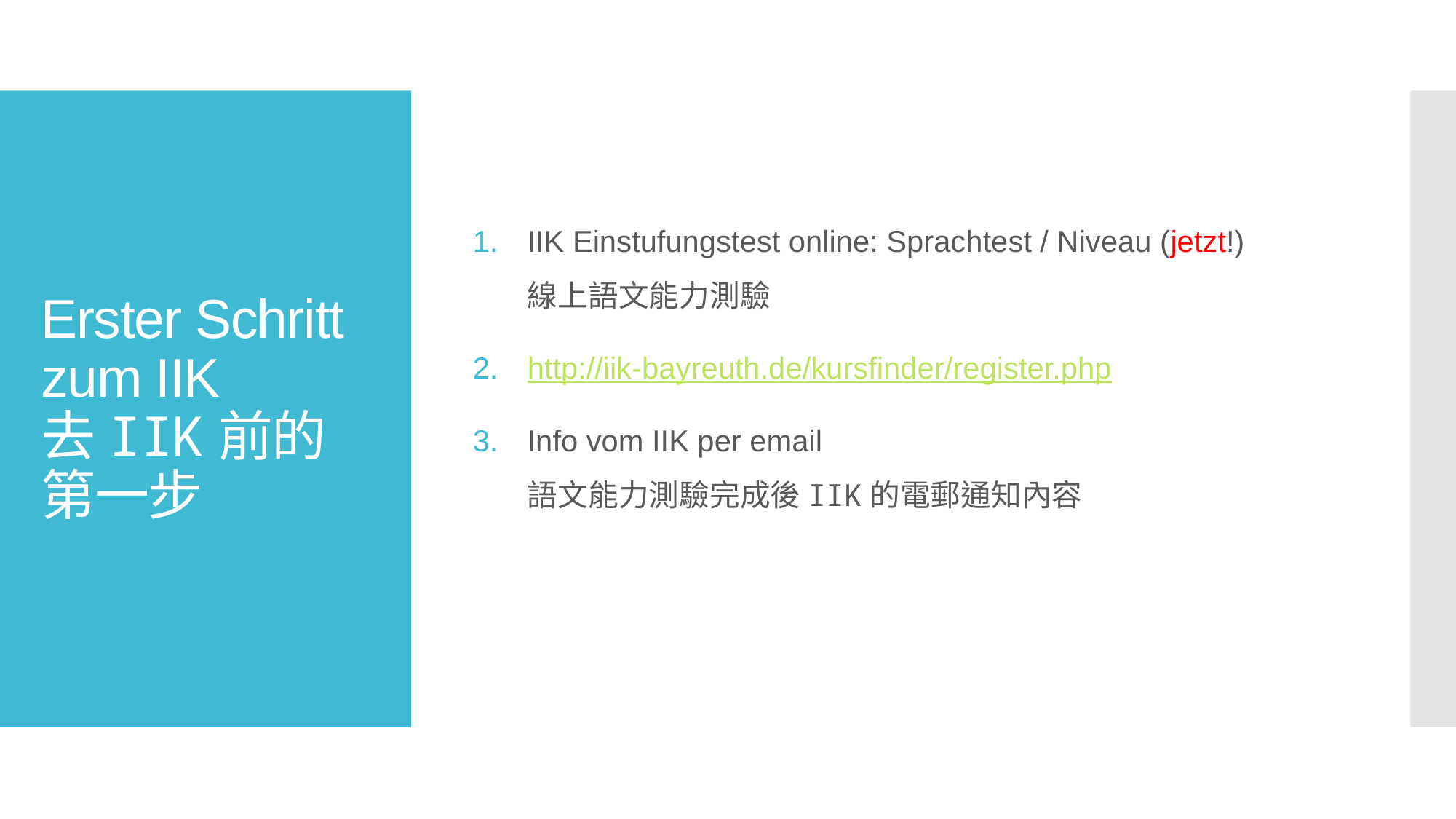

IIK Einstufungstest online: Sprachtest / Niveau (jetzt!)
線上語文能力測驗
http://iik-bayreuth.de/kursfinder/register.php
Info vom IIK per email
語文能力測驗完成後IIK的電郵通知內容

# Erster Schritt zum IIK 去IIK前的 第一步